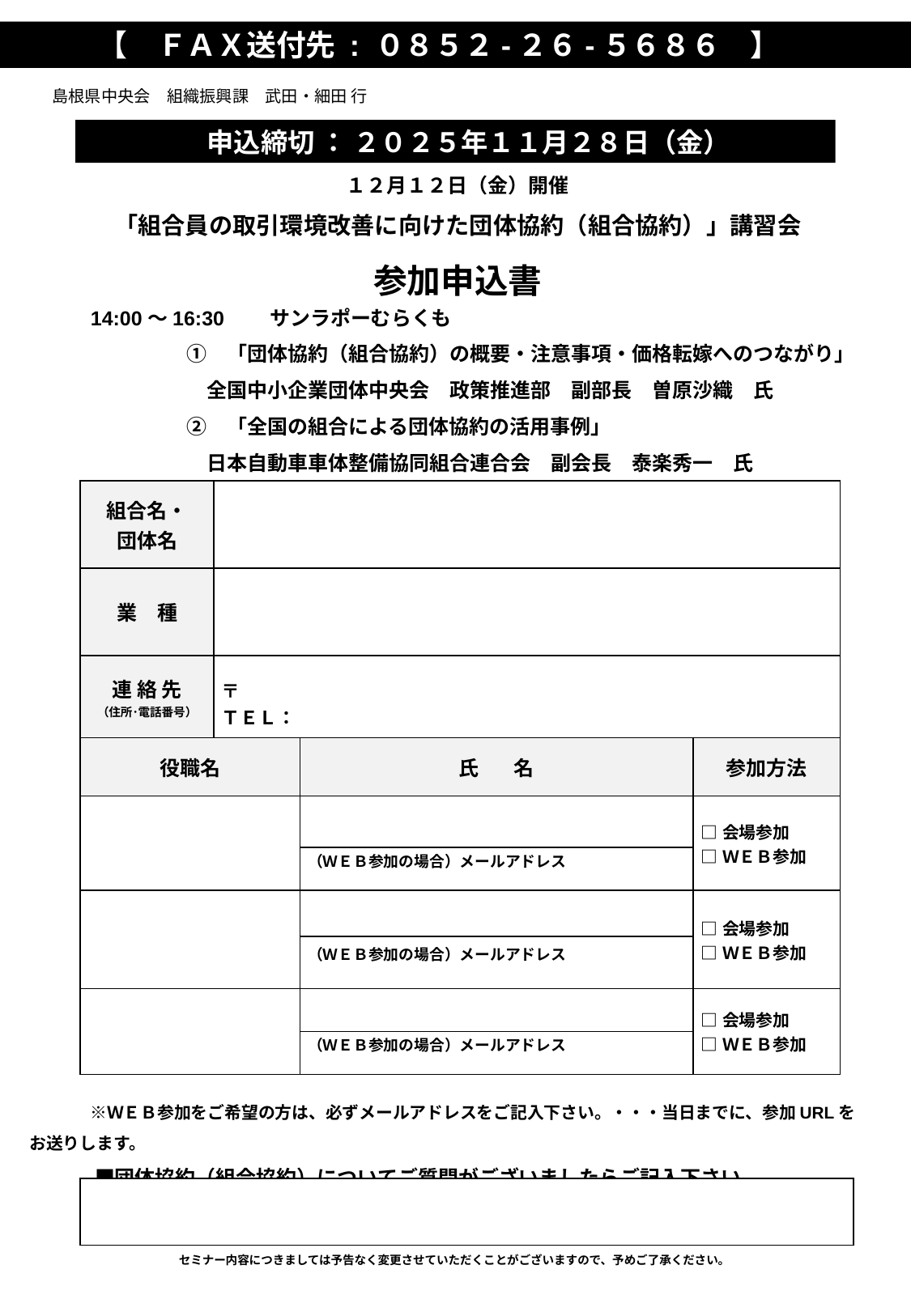

【　ＦＡＸ送付先 : ０８５２-２６-５６８６　】
島根県中央会　組織振興課　武田・細田 行
申込締切 ： ２０２５年１１月２８日（金）
１２月１２日（金）開催
「組合員の取引環境改善に向けた団体協約（組合協約）」講習会
参加申込書
　　　　14:00～16:30　　サンラポーむらくも
　　　　　　　　　①　「団体協約（組合協約）の概要・注意事項・価格転嫁へのつながり」
　　　　　　　　　　全国中小企業団体中央会　政策推進部　副部長　曽原沙織　氏
　　　　　　　　　②　「全国の組合による団体協約の活用事例」
　　　　　　　　　　日本自動車車体整備協同組合連合会　副会長　泰楽秀一　氏
| 組合名・ 団体名 |  |  |  |
| --- | --- | --- | --- |
| 業　種 |  |  |  |
| 連 絡 先 （住所･電話番号） | 〒  ＴＥＬ： |  |  |
| 役職名 |  | 氏　名 | 参加方法 |
|  |  |  | □会場参加 □ＷＥＢ参加 |
|  |  | （ＷＥＢ参加の場合）メールアドレス |  |
|  |  |  | □会場参加 □ＷＥＢ参加 |
|  |  | （ＷＥＢ参加の場合）メールアドレス |  |
|  |  |  | □会場参加 □ＷＥＢ参加 |
|  |  | （ＷＥＢ参加の場合）メールアドレス |  |
　　　※ＷＥＢ参加をご希望の方は、必ずメールアドレスをご記入下さい。・・・当日までに、参加URLをお送りします。
　　　 ■団体協約（組合協約）についてご質問がございましたらご記入下さい。
|  |
| --- |
セミナー内容につきましては予告なく変更させていただくことがございますので、予めご了承ください。